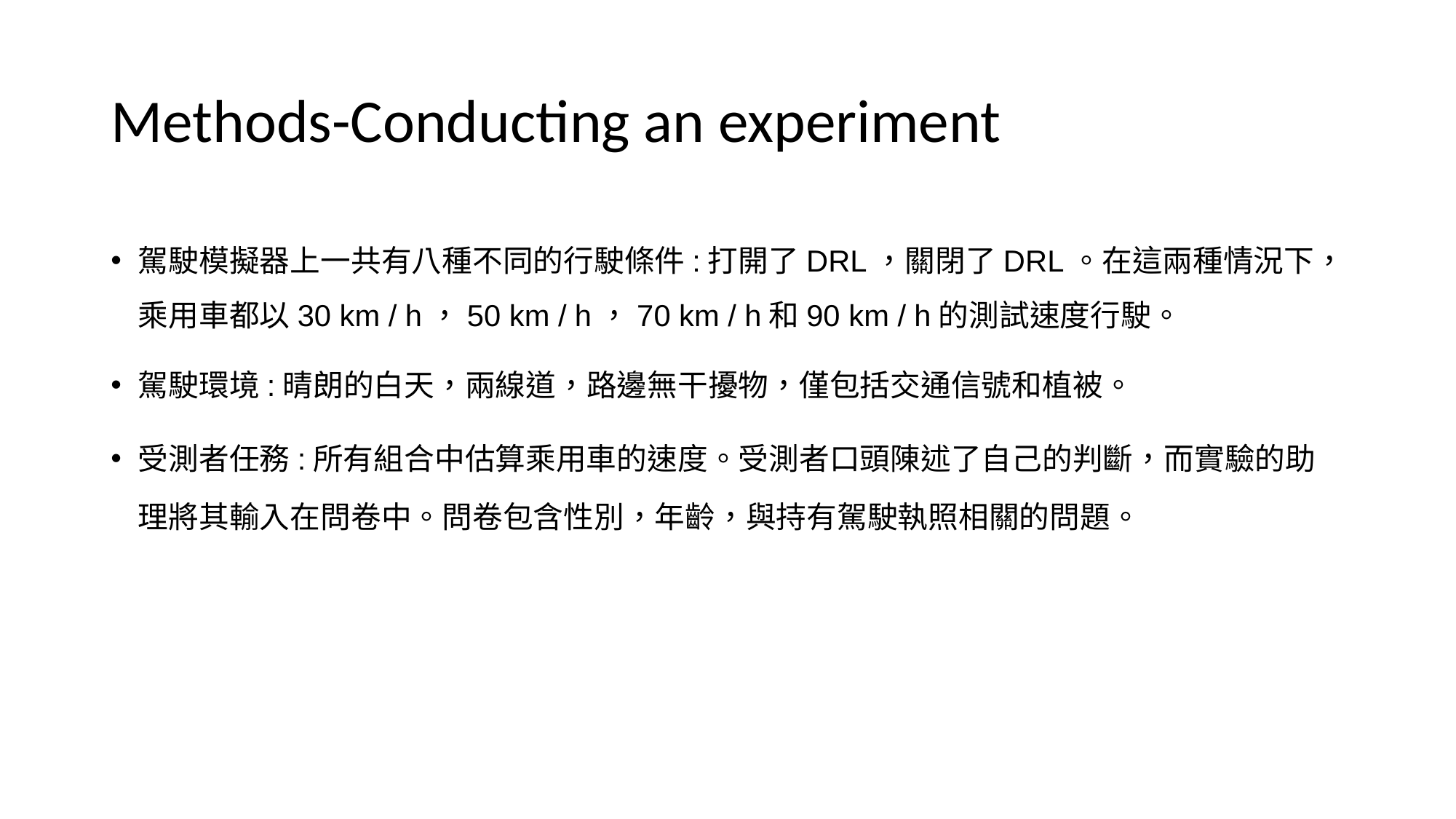

# Methods-Conducting an experiment
駕駛模擬器上一共有八種不同的行駛條件:打開了DRL，關閉了DRL。在這兩種情況下，乘用車都以30 km / h，50 km / h，70 km / h和90 km / h的測試速度行駛。
駕駛環境:晴朗的白天，兩線道，路邊無干擾物，僅包括交通信號和植被。
受測者任務:所有組合中估算乘用車的速度。受測者口頭陳述了自己的判斷，而實驗的助理將其輸入在問卷中。問卷包含性別，年齡，與持有駕駛執照相關的問題。